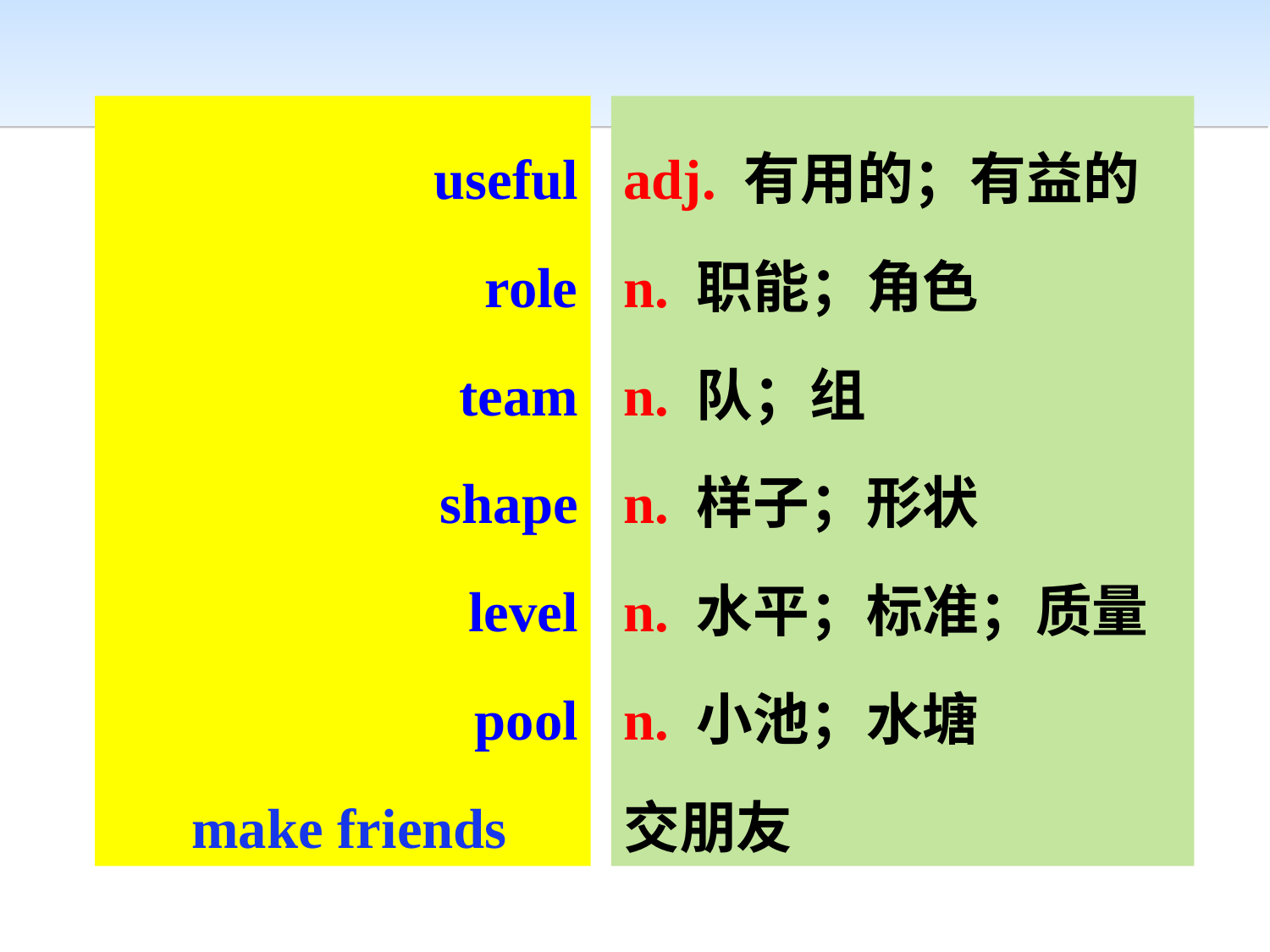

useful
role
team
shape
level
pool
make friends
adj. 有用的；有益的
n. 职能；角色
n. 队；组
n. 样子；形状
n. 水平；标准；质量
n. 小池；水塘
交朋友